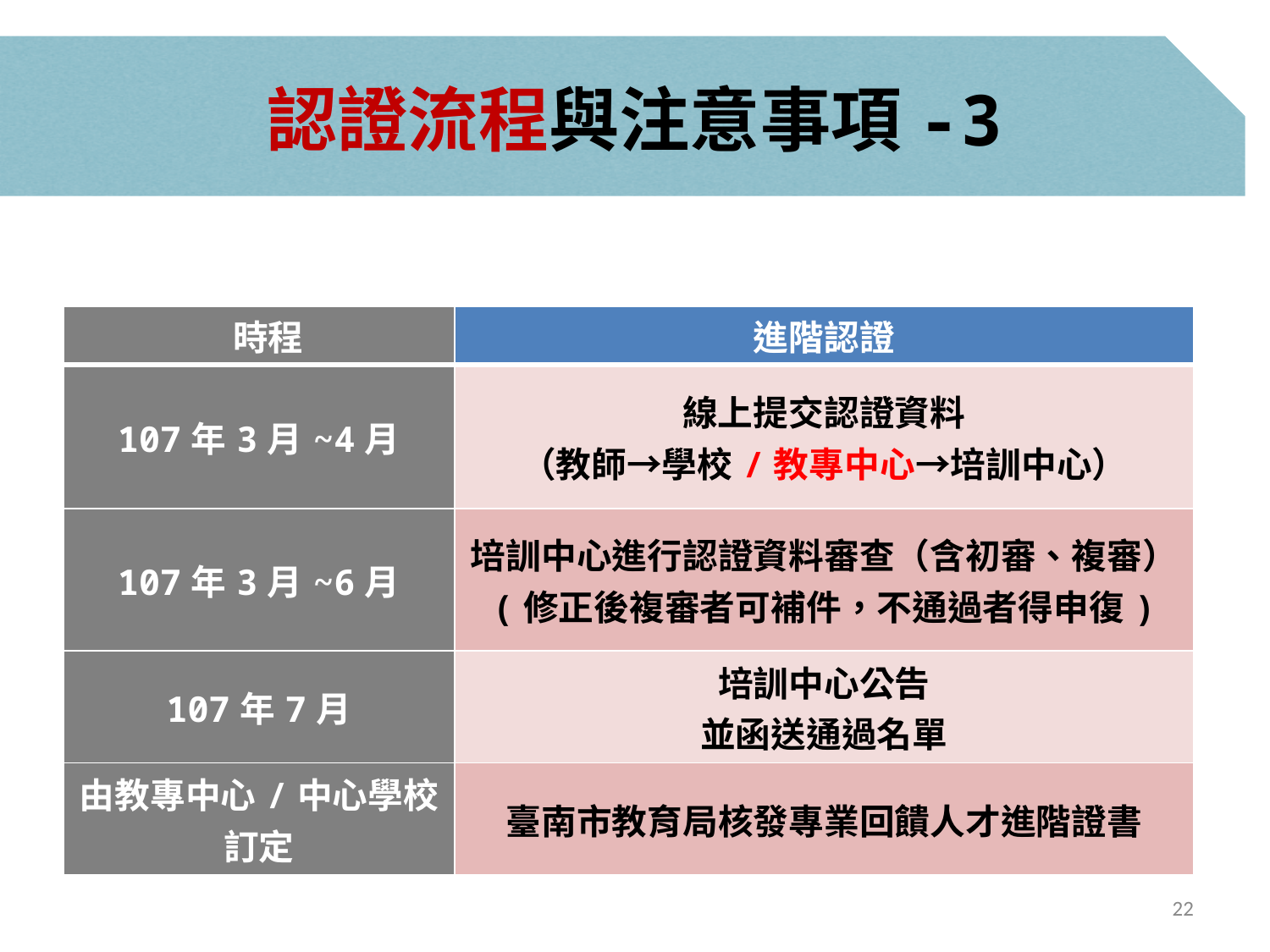

# 認證流程與注意事項-3
| 時程 | 進階認證 |
| --- | --- |
| 107年3月~4月 | 線上提交認證資料 （教師→學校/教專中心→培訓中心） |
| 107年3月~6月 | 培訓中心進行認證資料審查（含初審、複審） (修正後複審者可補件，不通過者得申復) |
| 107年7月 | 培訓中心公告 並函送通過名單 |
| 由教專中心/中心學校 訂定 | 臺南市教育局核發專業回饋人才進階證書 |
22